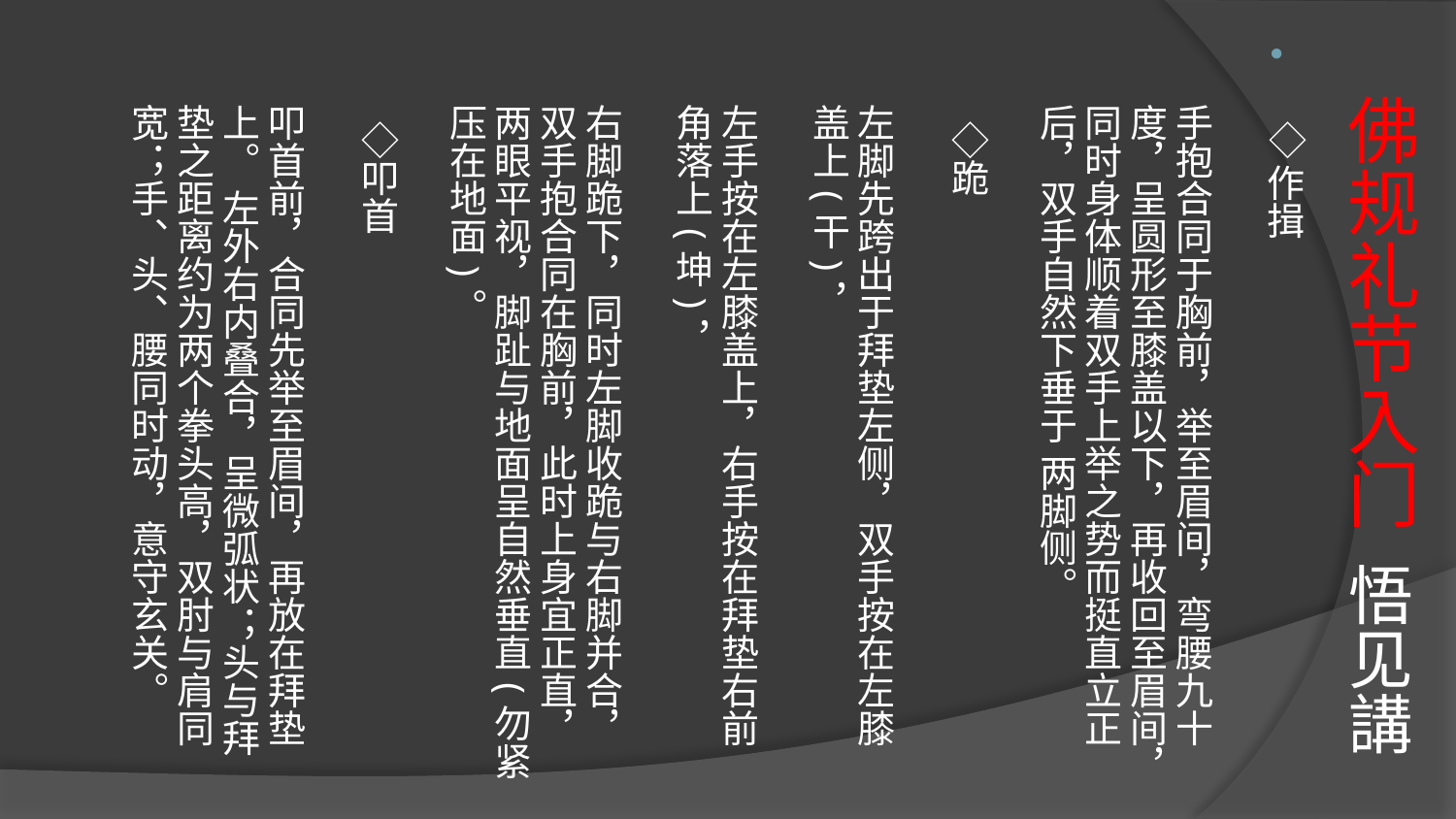

# 佛规礼节入门  悟见講
  ◇作揖
手抱合同于胸前，举至眉间，弯腰九十度，呈圆形至膝盖以下，再收回至眉间，同时身体顺着双手上举之势而挺直立正后，双手自然下垂于 两脚侧。
  ◇跪
左脚先跨出于拜垫左侧，双手按在左膝盖上(干)，
左手按在左膝盖上，右手按在拜垫右前角落上(坤)，
右脚跪下，同时左脚收跪与右脚并合，双手抱合同在胸前，此时上身宜正直，两眼平视，脚趾与地面呈自然垂直(勿紧压在地面)。
  ◇叩首
叩首前，合同先举至眉间，再放在拜垫上。 左外右内叠合，呈微弧状；头与拜垫之距离约为两个拳头高，双肘与肩同宽；手、头、腰同时动，意守玄关。